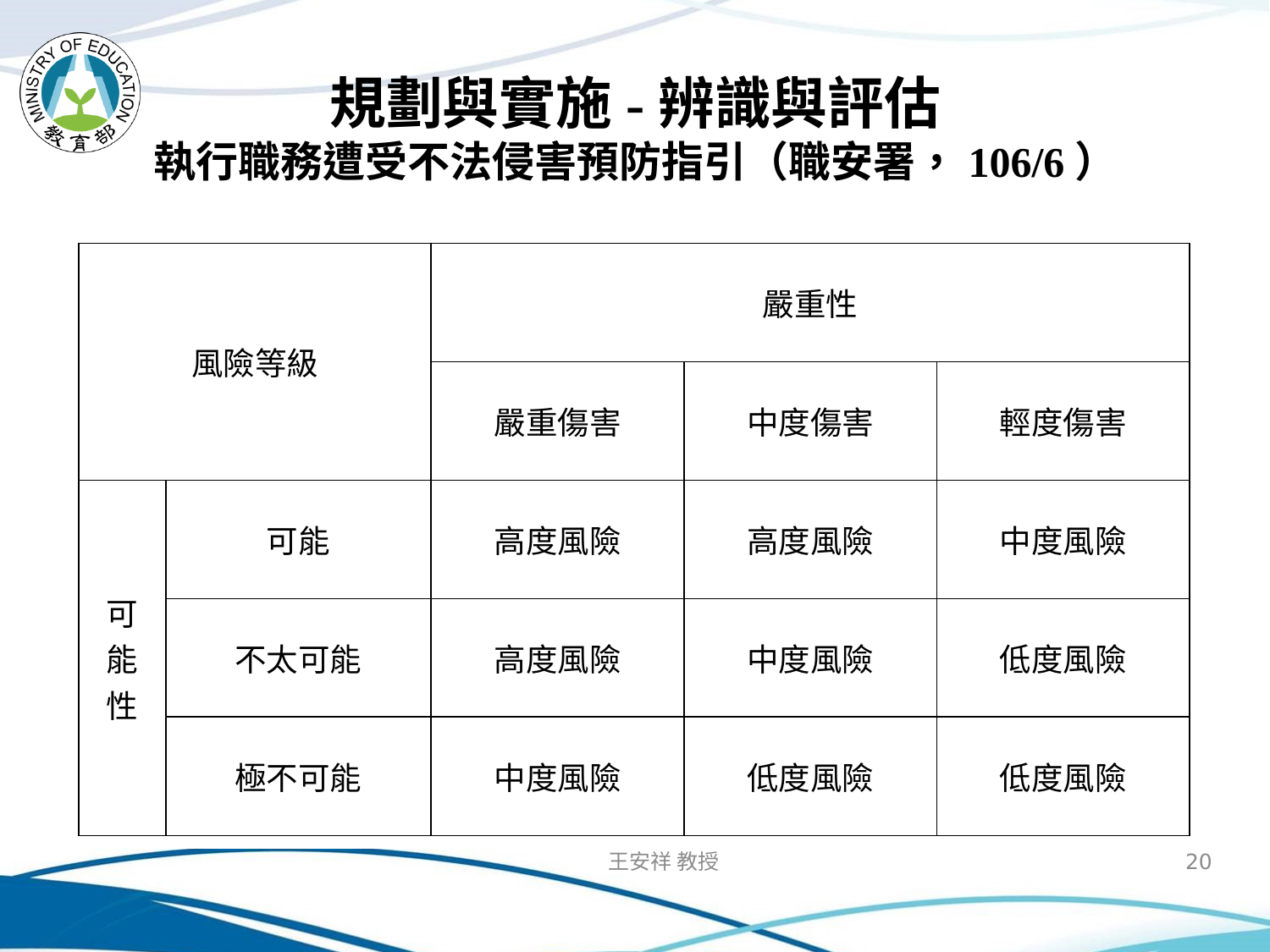

# 規劃與實施-辨識與評估 執行職務遭受不法侵害預防指引（職安署，106/6）
| 風險等級 |  | 嚴重性 |  |  |
| --- | --- | --- | --- | --- |
|  |  | 嚴重傷害 | 中度傷害 | 輕度傷害 |
| 可能性 | 可能 | 高度風險 | 高度風險 | 中度風險 |
|  | 不太可能 | 高度風險 | 中度風險 | 低度風險 |
|  | 極不可能 | 中度風險 | 低度風險 | 低度風險 |
王安祥 教授
20